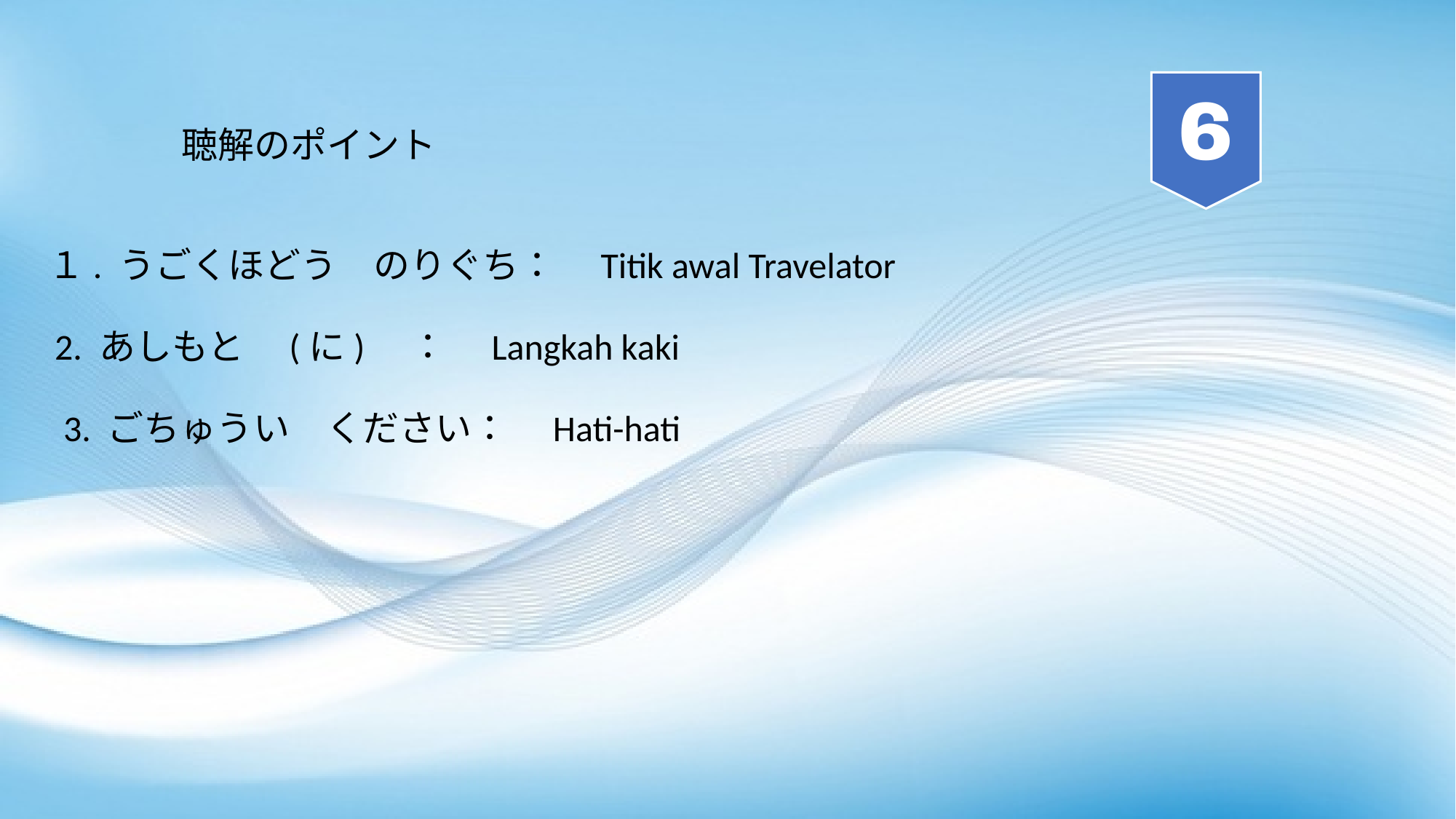

6
聴解のポイント
１. うごくほどう　のりぐち：　Titik awal Travelator
2. あしもと　(に)　：　Langkah kaki
3. ごちゅうい　ください：　Hati-hati